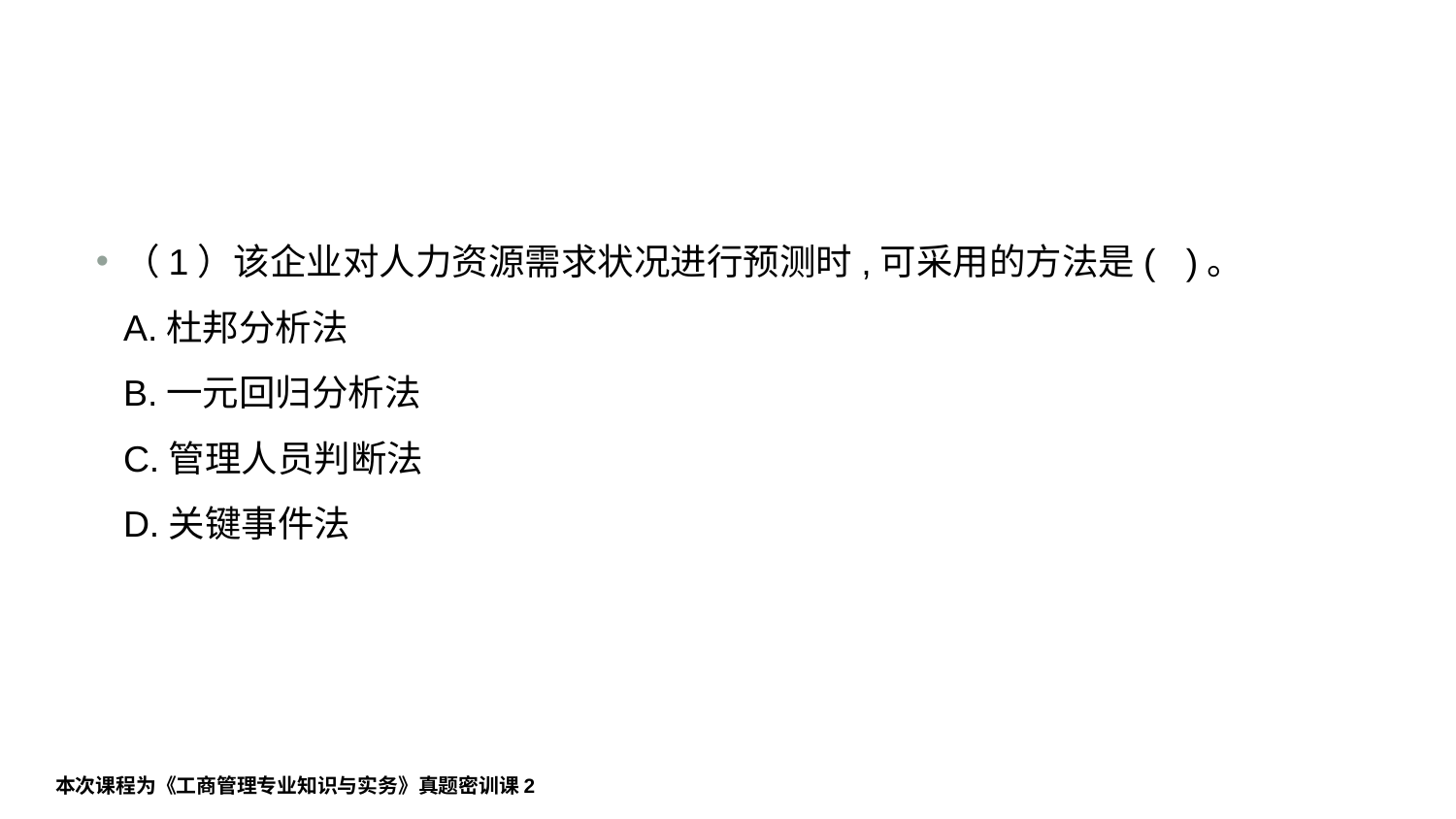

（1）该企业对人力资源需求状况进行预测时,可采用的方法是(   )。
A.杜邦分析法
B.一元回归分析法
C.管理人员判断法
D.关键事件法